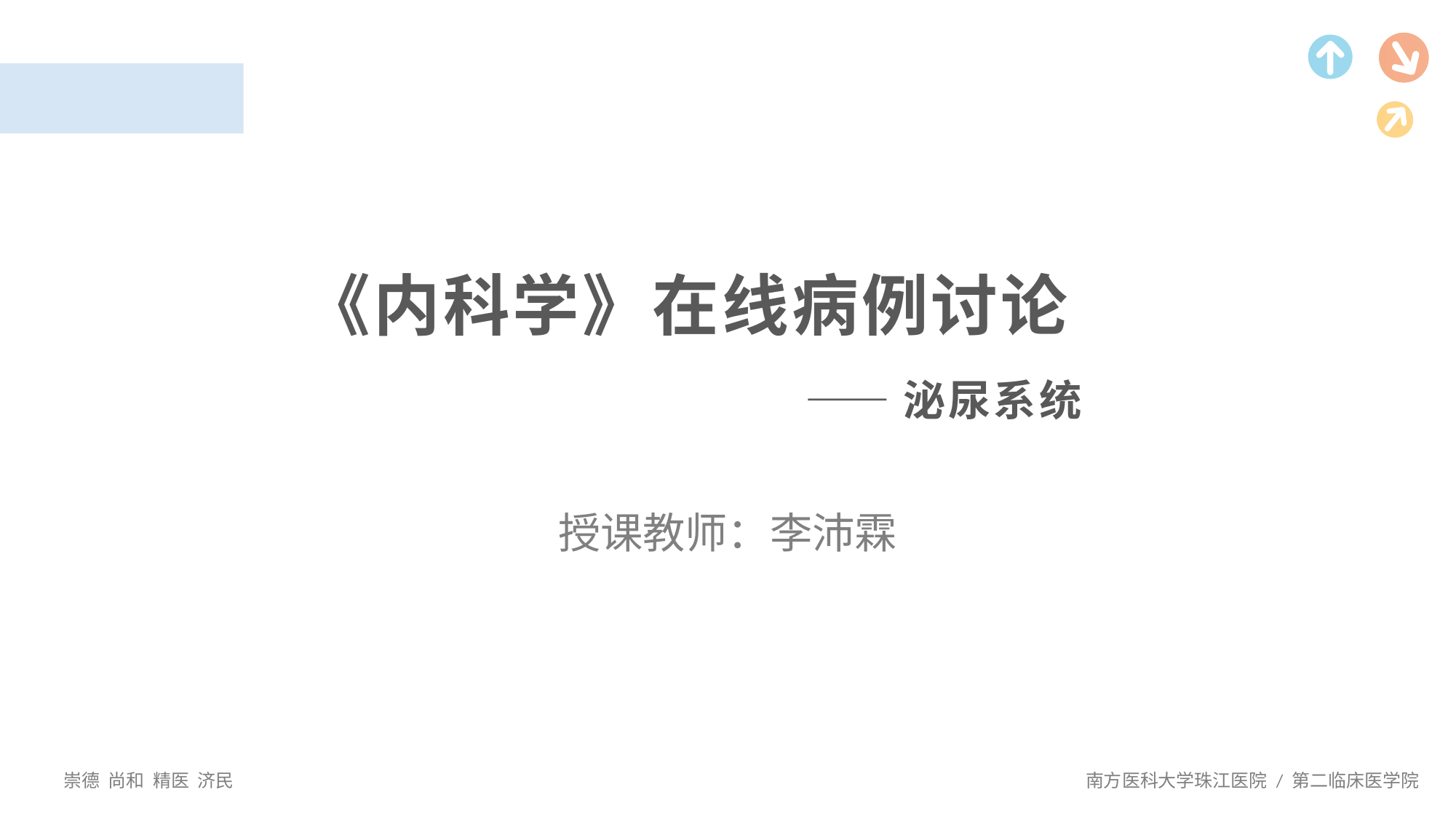

《内科学》在线病例讨论
——泌尿系统
授课教师：李沛霖
崇德  尚和  精医  济民
南方医科大学珠江医院 / 第二临床医学院